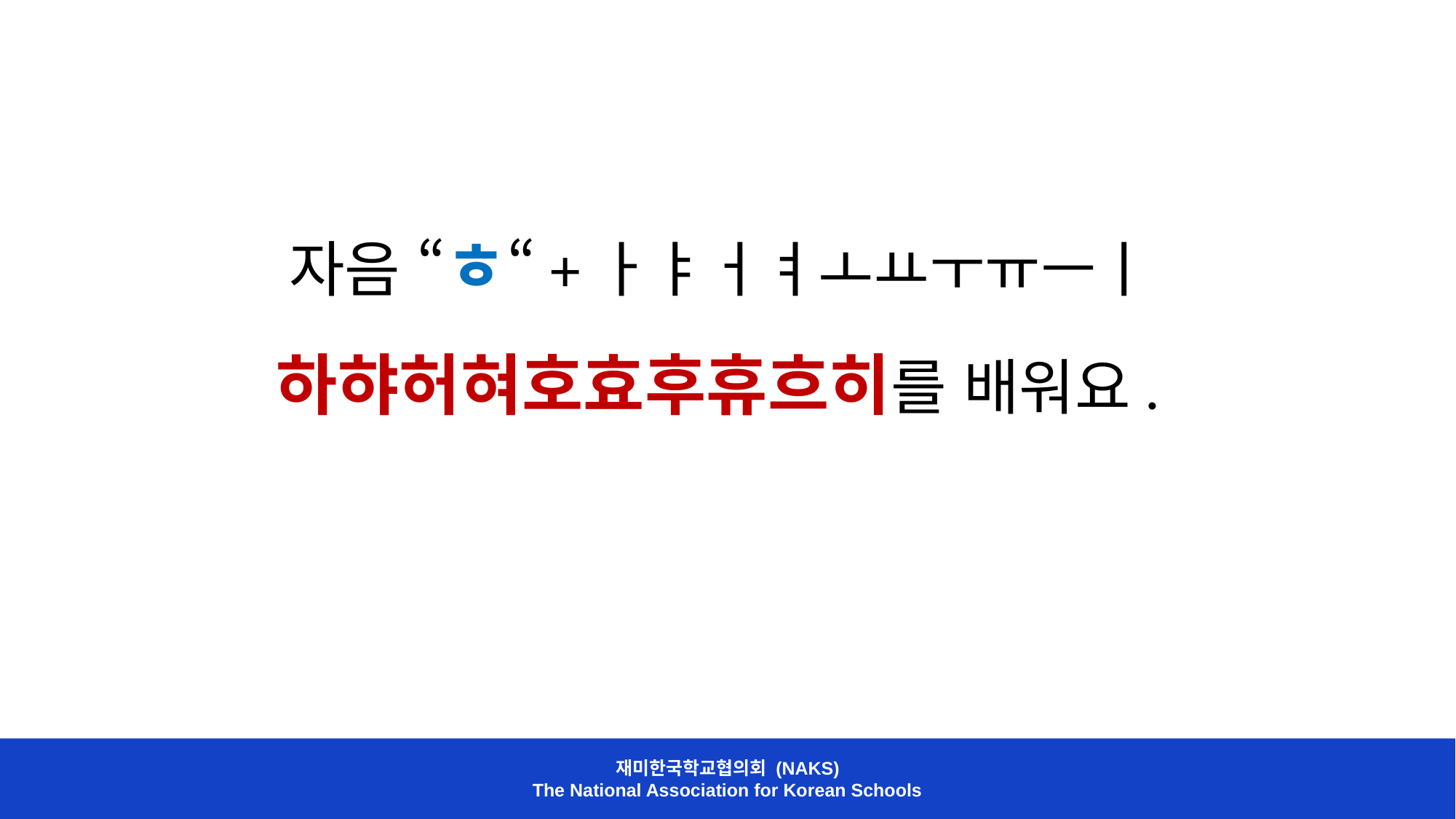

자음 “ㅎ“+ㅏㅑㅓㅕㅗㅛㅜㅠㅡㅣ
하햐허혀호효후휴흐히를 배워요.
재미한국학교협의회 (NAKS)
The National Association for Korean Schools